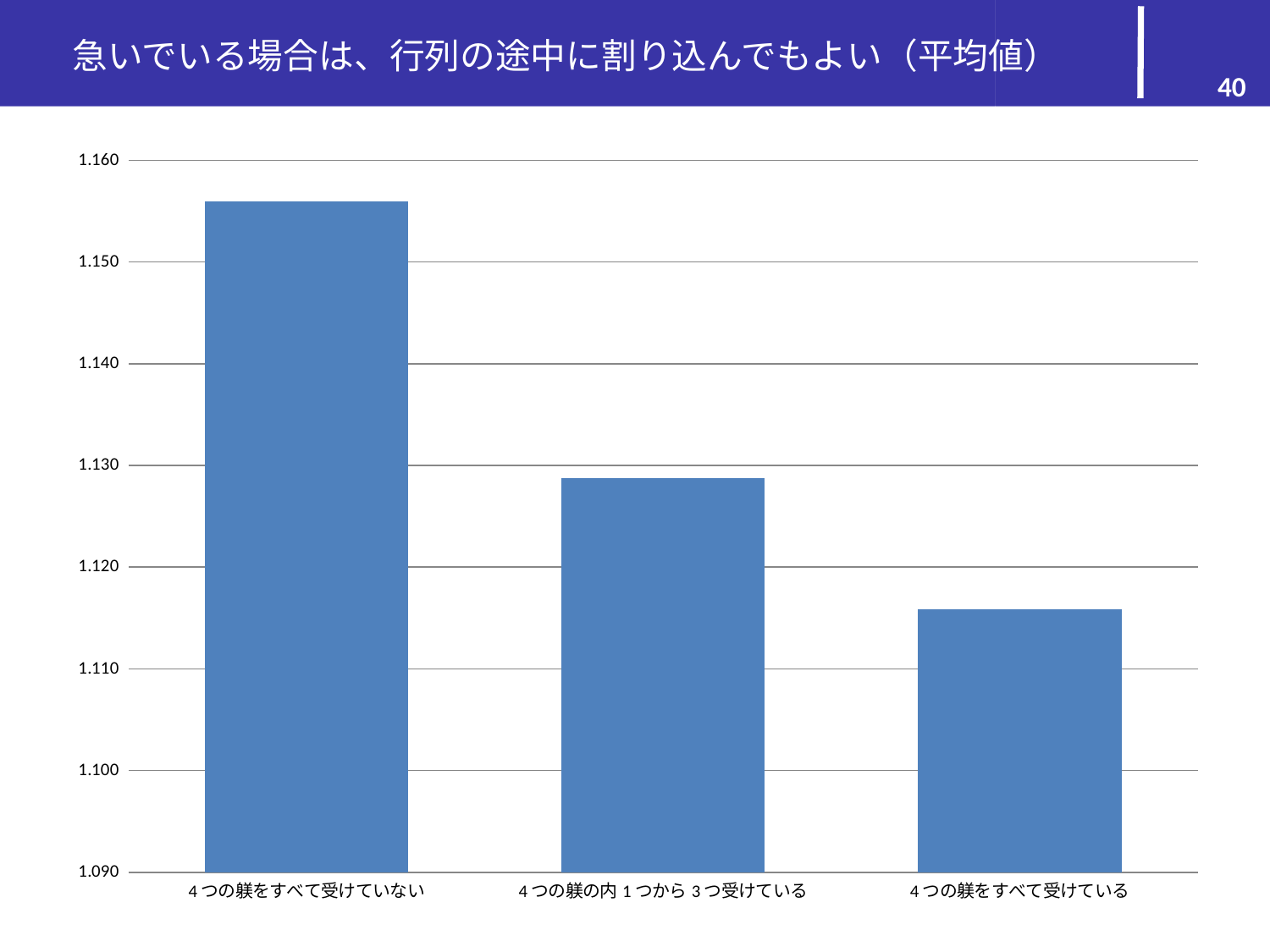

# 急いでいる場合は、行列の途中に割り込んでもよい（平均値）
40

### Chart

| Category |  |
|---|---|
| 4つの躾をすべて受けていない | 1.1559557920589438 |
| 4つの躾の内1つから3つ受けている | 1.1287848203471942 |
| 4つの躾をすべて受けている | 1.115841584158416 |